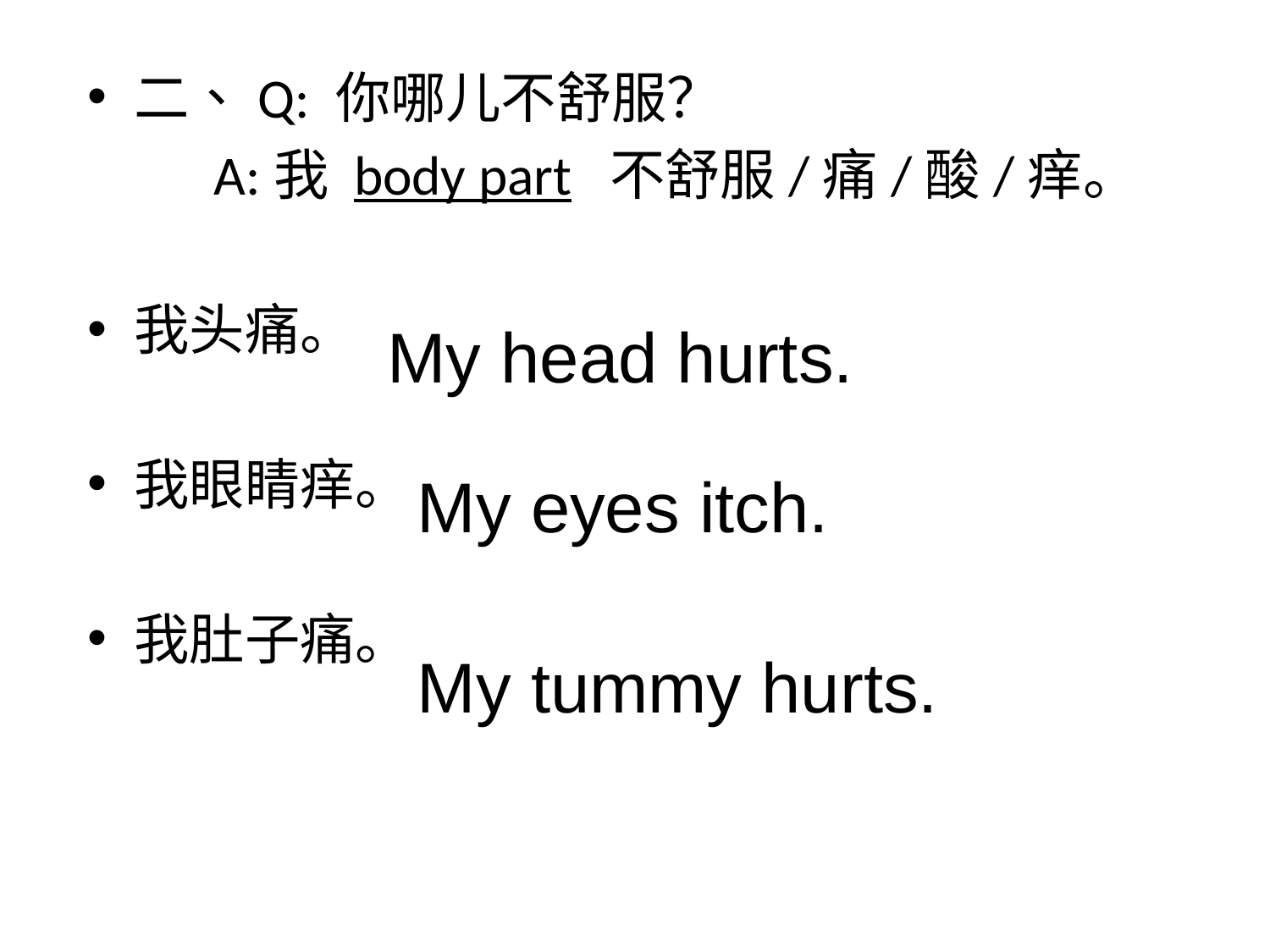

二、Q: 你哪儿不舒服？
		  A:我 body part  不舒服/痛/酸/痒。

我头痛。

我眼睛痒。

我肚子痛。
My head hurts.
My eyes itch.
My tummy hurts.